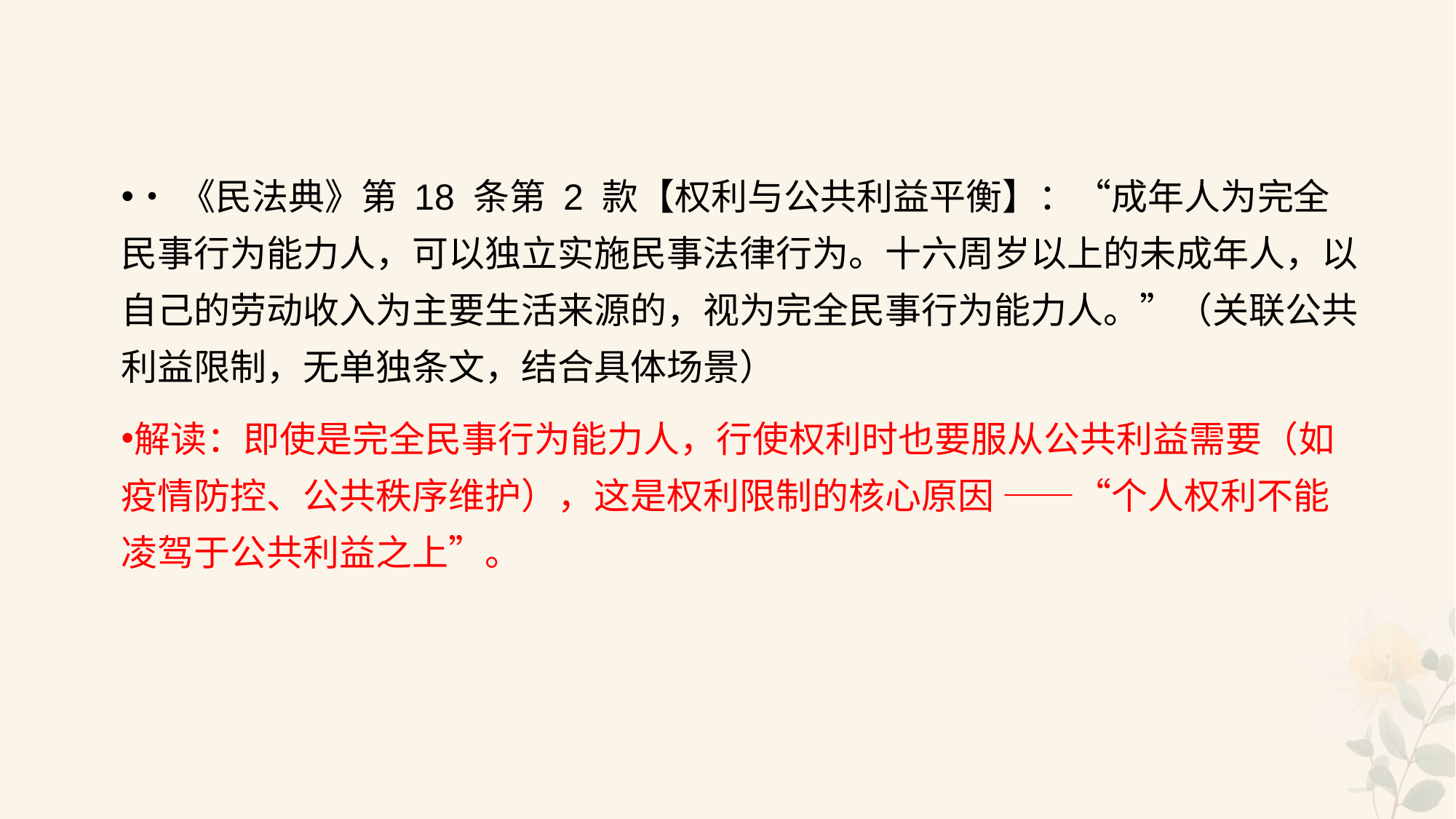

#
•《民法典》第 18 条第 2 款【权利与公共利益平衡】：“成年人为完全民事行为能力人，可以独立实施民事法律行为。十六周岁以上的未成年人，以自己的劳动收入为主要生活来源的，视为完全民事行为能力人。”（关联公共利益限制，无单独条文，结合具体场景）
解读：即使是完全民事行为能力人，行使权利时也要服从公共利益需要（如疫情防控、公共秩序维护），这是权利限制的核心原因 ——“个人权利不能凌驾于公共利益之上”。